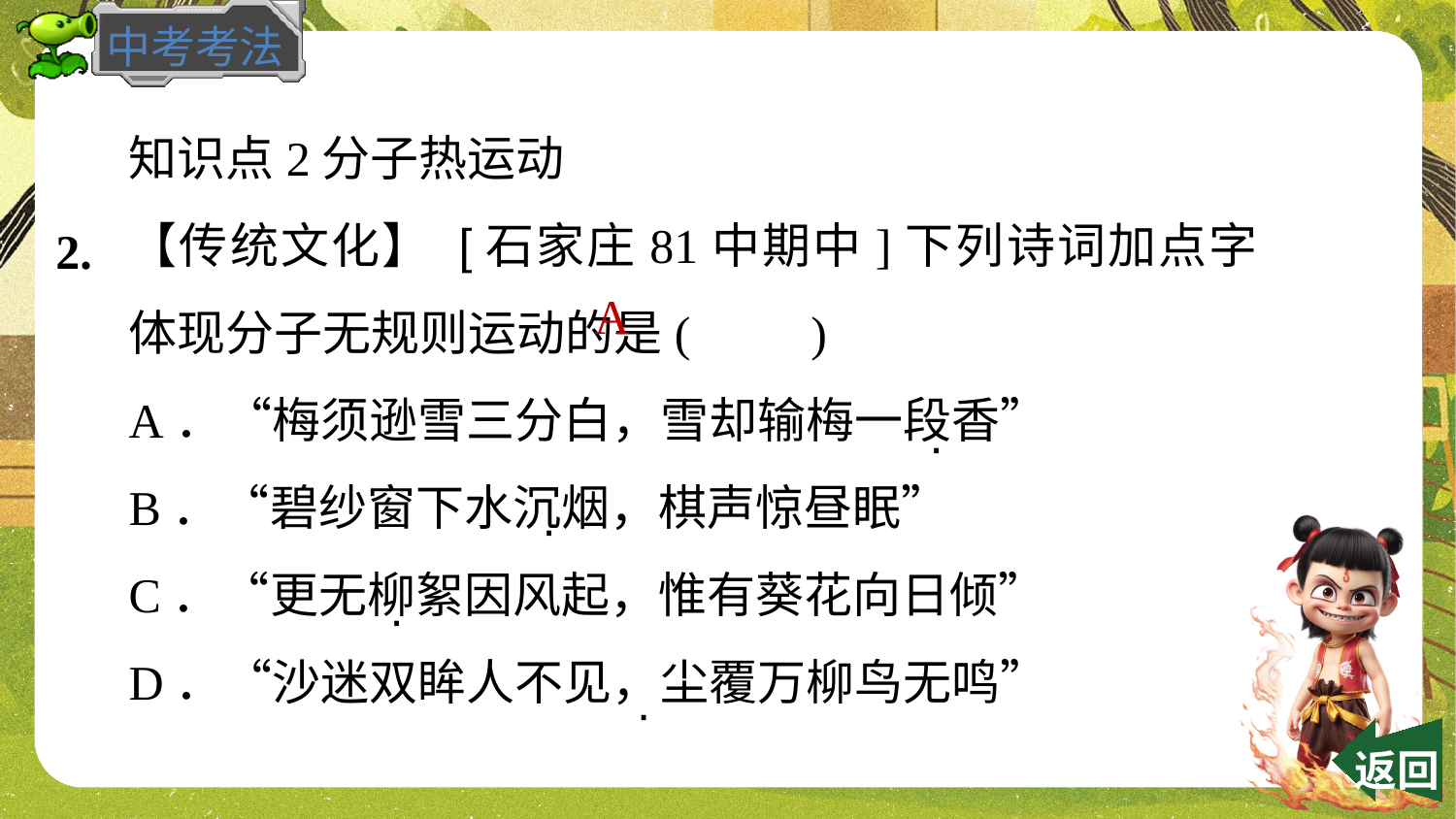

知识点2分子热运动
【传统文化】 [石家庄81中期中]下列诗词加点字体现分子无规则运动的是(　　)
A．“梅须逊雪三分白，雪却输梅一段香”
B．“碧纱窗下水沉烟，棋声惊昼眠”
C．“更无柳絮因风起，惟有葵花向日倾”
D．“沙迷双眸人不见，尘覆万柳鸟无鸣”
2.
A
·
·
·
·
 返回